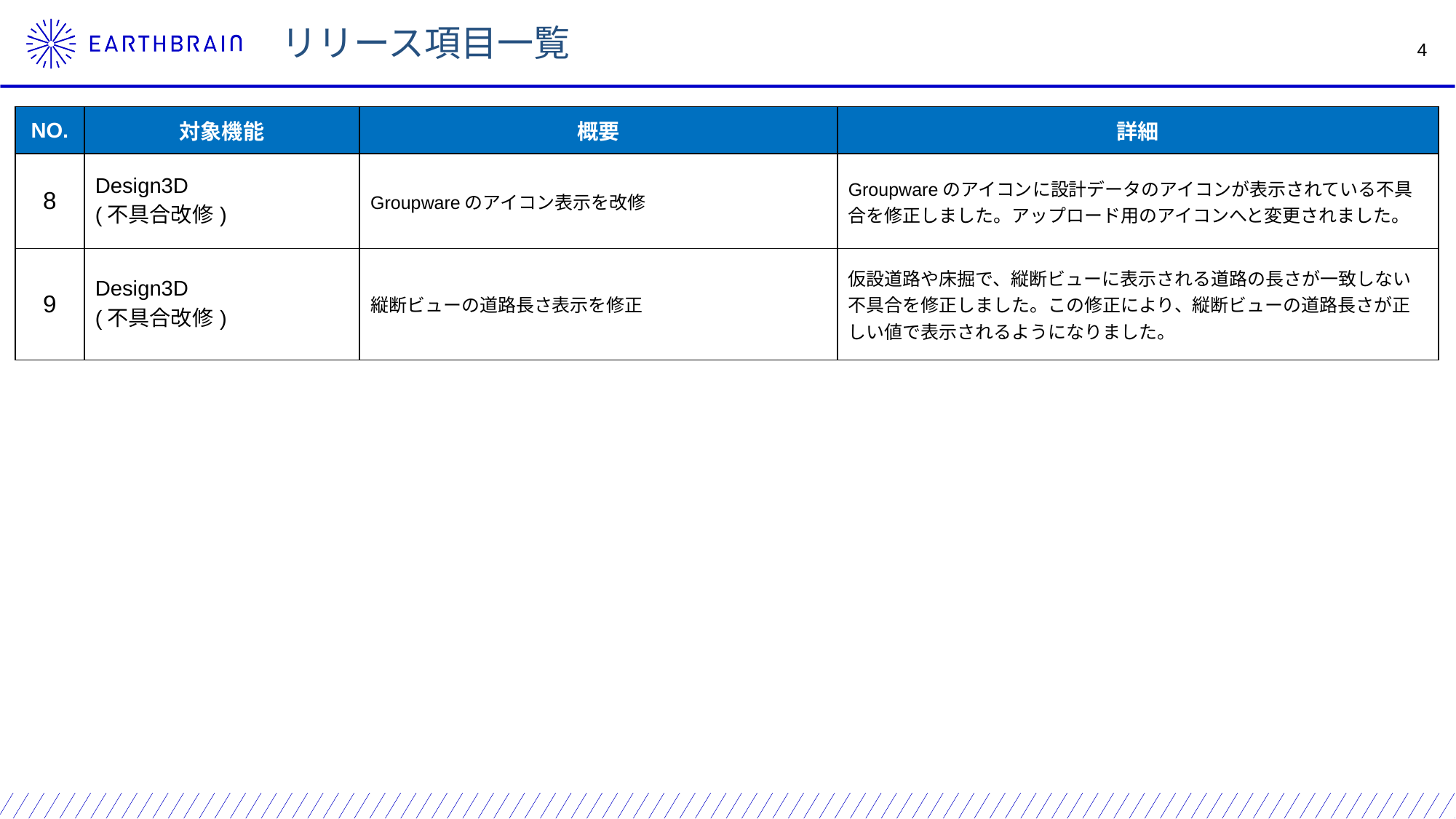

リリース項目一覧
| NO. | 対象機能 | 概要 | 詳細 |
| --- | --- | --- | --- |
| 8 | Design3D (不具合改修) | Groupwareのアイコン表示を改修 | Groupwareのアイコンに設計データのアイコンが表示されている不具合を修正しました。アップロード用のアイコンへと変更されました。 |
| 9 | Design3D (不具合改修) | 縦断ビューの道路長さ表示を修正 | 仮設道路や床掘で、縦断ビューに表示される道路の長さが一致しない不具合を修正しました。この修正により、縦断ビューの道路長さが正しい値で表示されるようになりました。 |